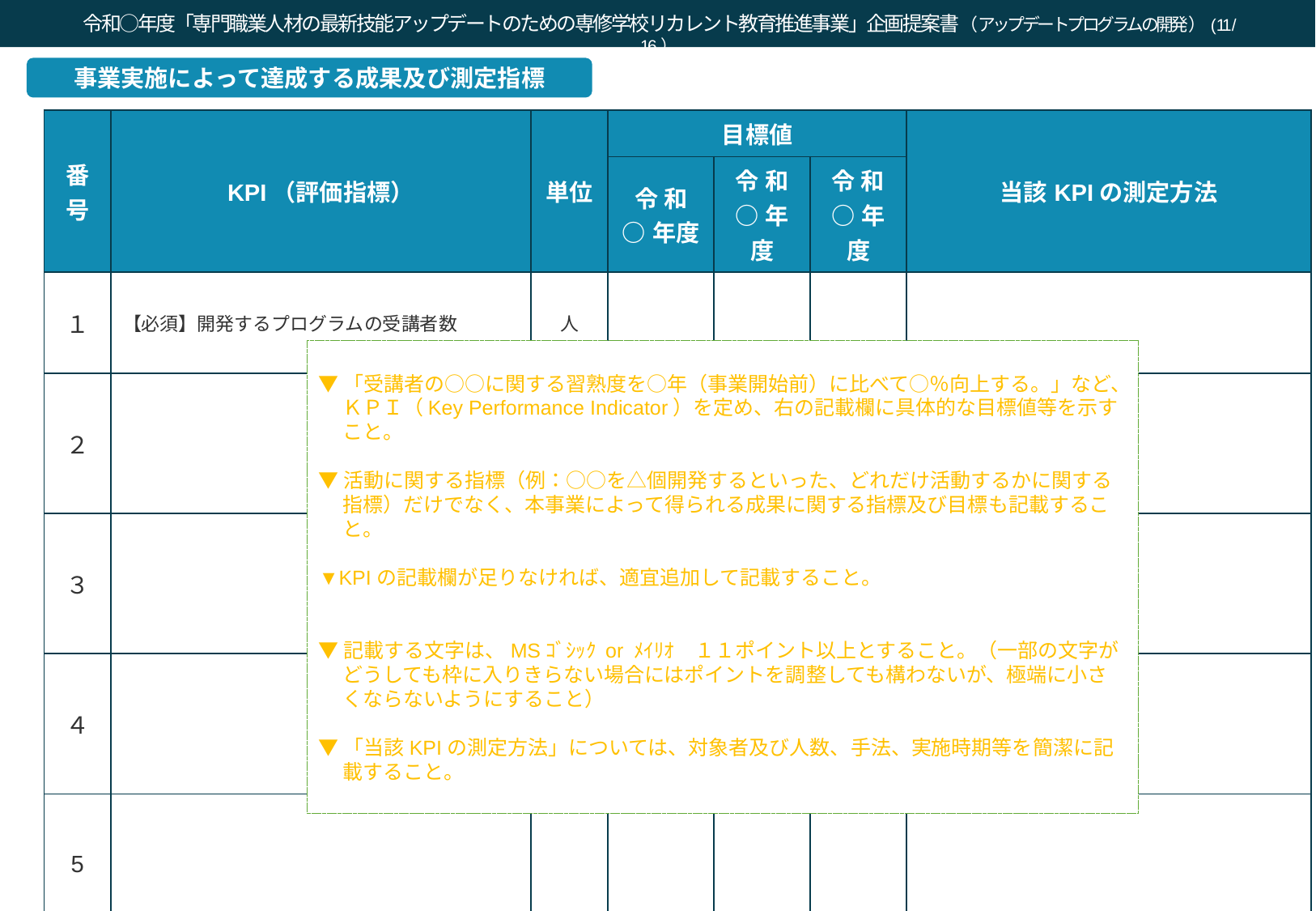

令和○年度「専門職業人材の最新技能アップデートのための専修学校リカレント教育推進事業」企画提案書（アップデートプログラムの開発）(11/16）
事業実施によって達成する成果及び測定指標
| 番号 | KPI（評価指標） | 単位 | 目標値 |  |  | 当該KPIの測定方法 |
| --- | --- | --- | --- | --- | --- | --- |
|  |  |  | 令 和 ○年度 | 令 和 ○年度 | 令 和 ○年度 |  |
| １ | 【必須】開発するプログラムの受講者数 | 人 |  |  |  |  |
| ２ |  |  |  |  |  |  |
| ３ |  |  |  |  |  |  |
| ４ |  |  |  |  |  |  |
| 5 |  |  |  |  |  |  |

▼「受講者の○○に関する習熟度を○年（事業開始前）に比べて○％向上する。」など、ＫＰＩ（Key Performance Indicator）を定め、右の記載欄に具体的な目標値等を示すこと。

▼活動に関する指標（例：○○を△個開発するといった、どれだけ活動するかに関する指標）だけでなく、本事業によって得られる成果に関する指標及び目標も記載すること。

▼KPIの記載欄が足りなければ、適宜追加して記載すること。

▼記載する文字は、MSｺﾞｼｯｸ or ﾒｲﾘｵ　１１ポイント以上とすること。（一部の文字がどうしても枠に入りきらない場合にはポイントを調整しても構わないが、極端に小さくならないようにすること）

▼「当該KPIの測定方法」については、対象者及び人数、手法、実施時期等を簡潔に記載すること。